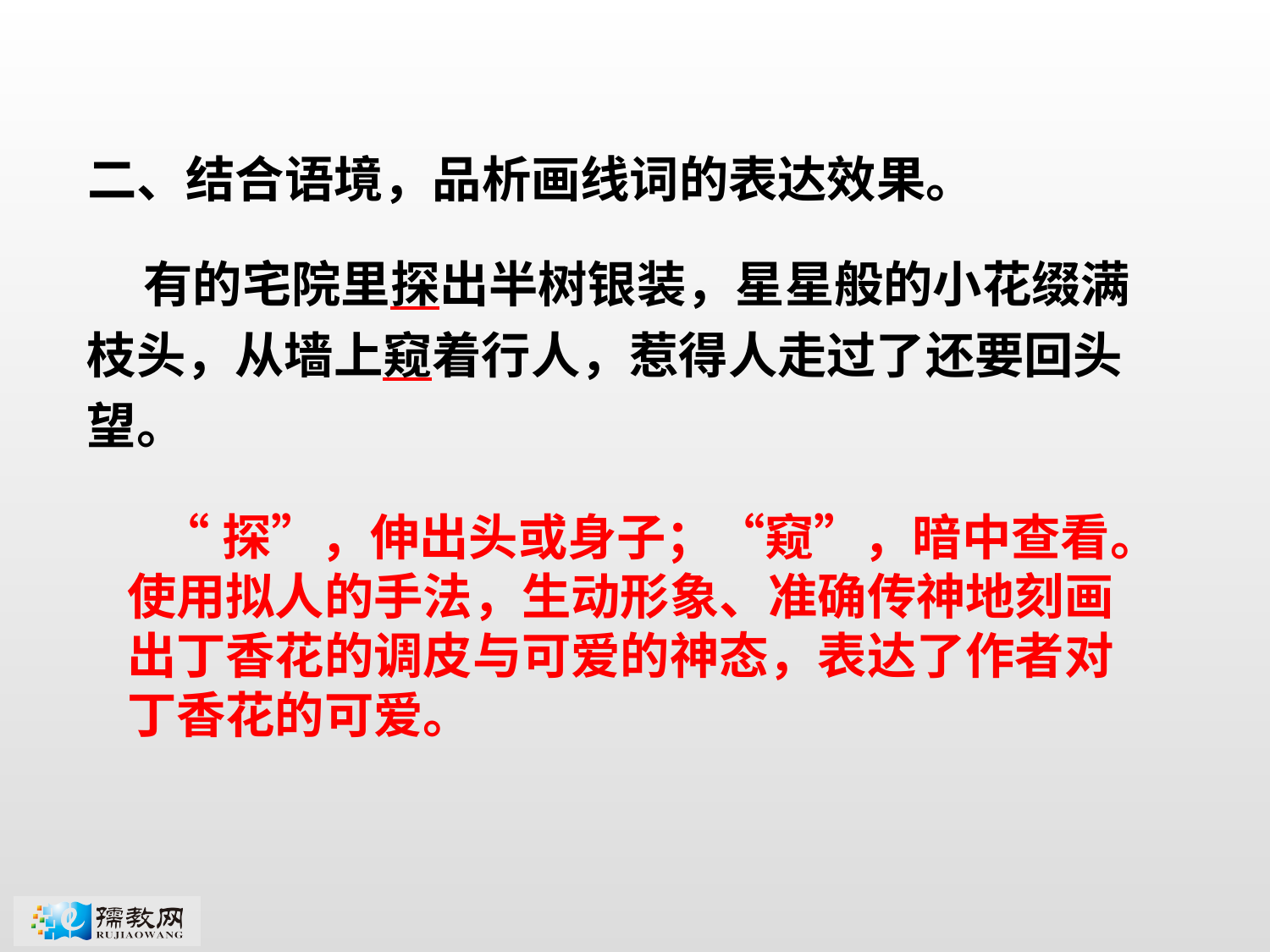

二、结合语境，品析画线词的表达效果。
    有的宅院里探出半树银装，星星般的小花缀满枝头，从墙上窥着行人，惹得人走过了还要回头望。

   “探”，伸出头或身子；“窥”，暗中查看。使用拟人的手法，生动形象、准确传神地刻画出丁香花的调皮与可爱的神态，表达了作者对丁香花的可爱。